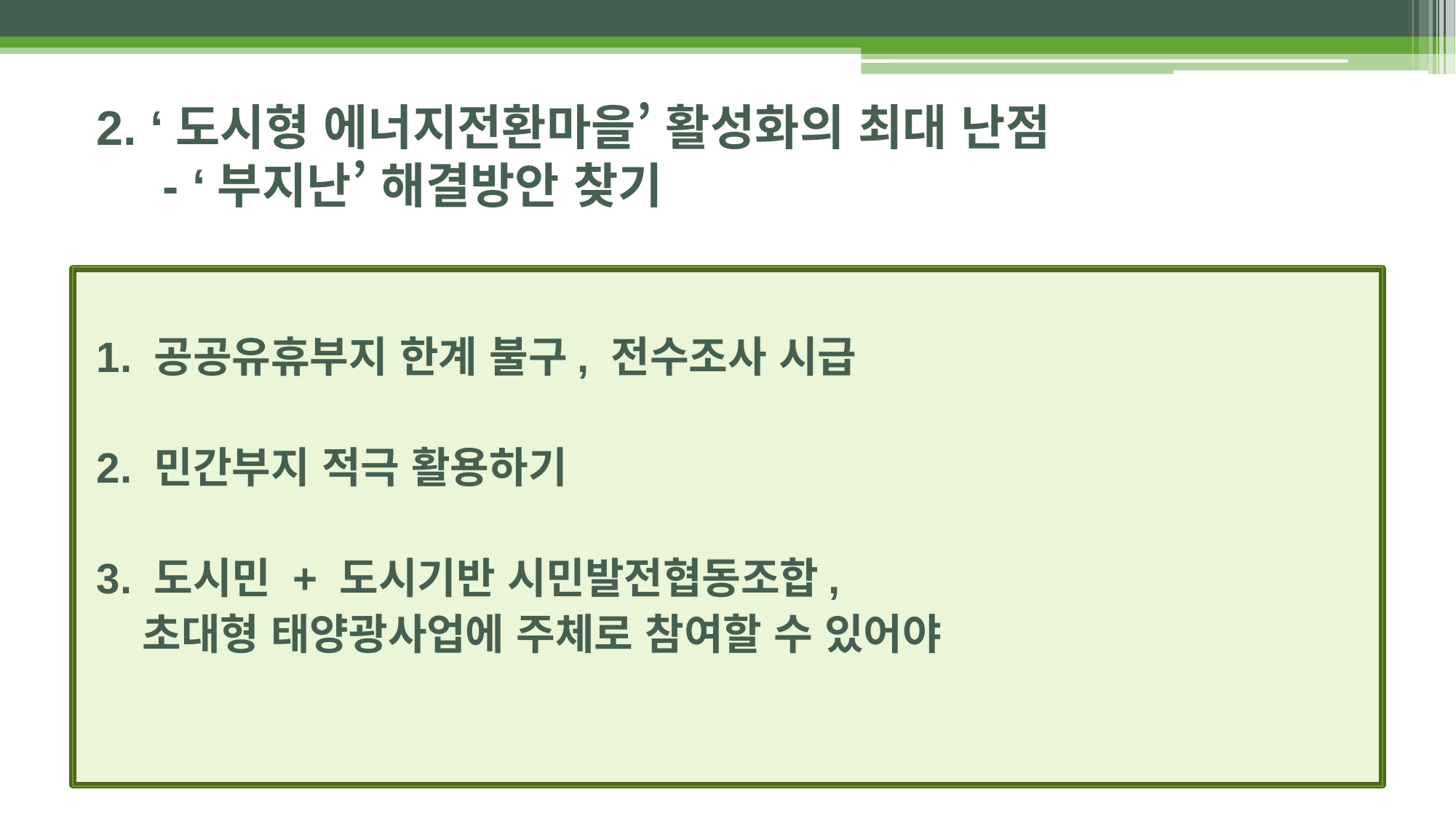

# 2. ‘도시형 에너지전환마을’ 활성화의 최대 난점 - ‘부지난’ 해결방안 찾기

1. 공공유휴부지 한계 불구, 전수조사 시급

2. 민간부지 적극 활용하기

3. 도시민 + 도시기반 시민발전협동조합,
   초대형 태양광사업에 주체로 참여할 수 있어야